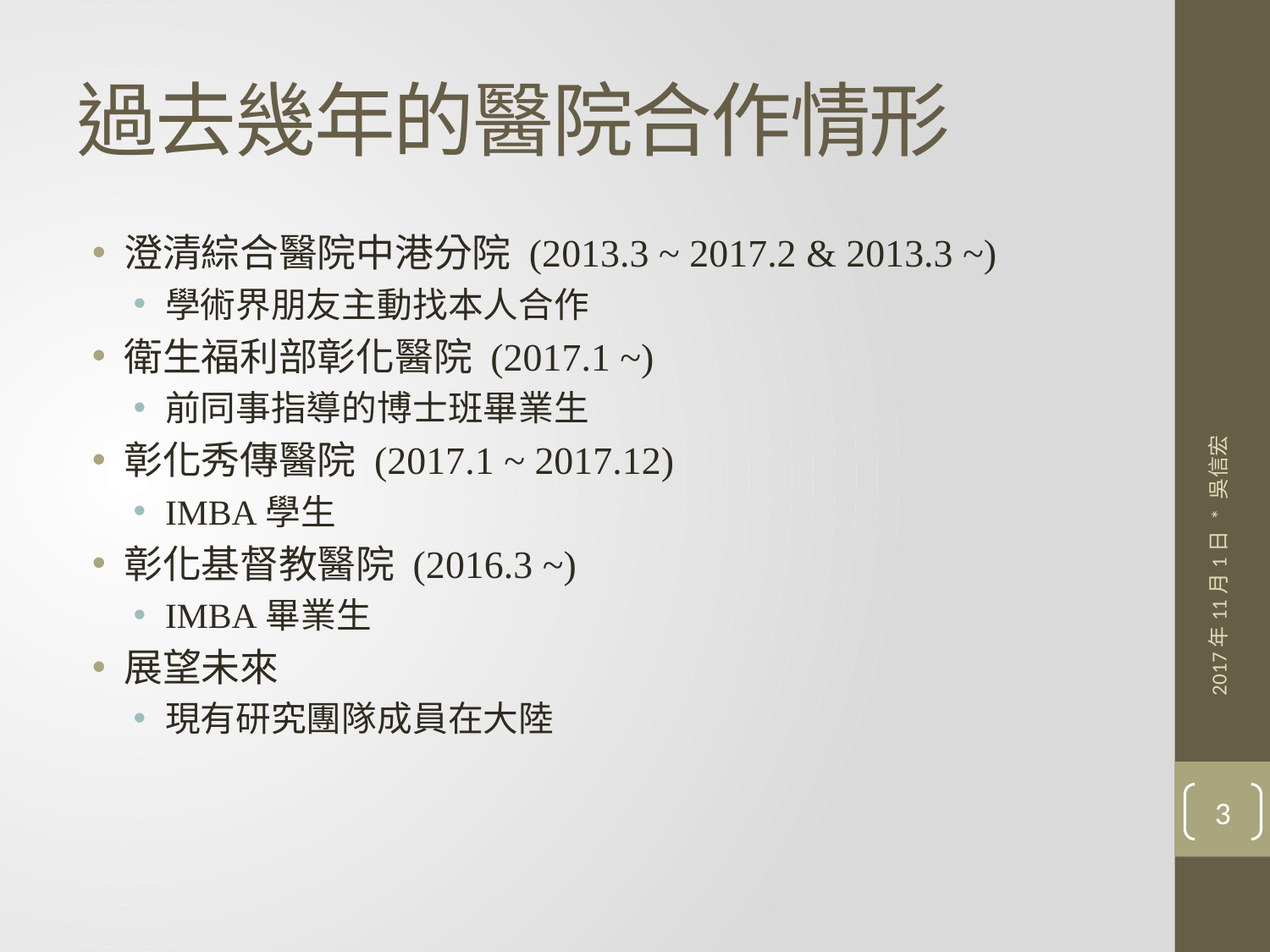

# 過去幾年的醫院合作情形
澄清綜合醫院中港分院 (2013.3 ~ 2017.2 & 2013.3 ~)
學術界朋友主動找本人合作
衛生福利部彰化醫院 (2017.1 ~)
前同事指導的博士班畢業生
彰化秀傳醫院 (2017.1 ~ 2017.12)
IMBA學生
彰化基督教醫院 (2016.3 ~)
IMBA畢業生
展望未來
現有研究團隊成員在大陸
2017年11月1日 * 吳信宏
3